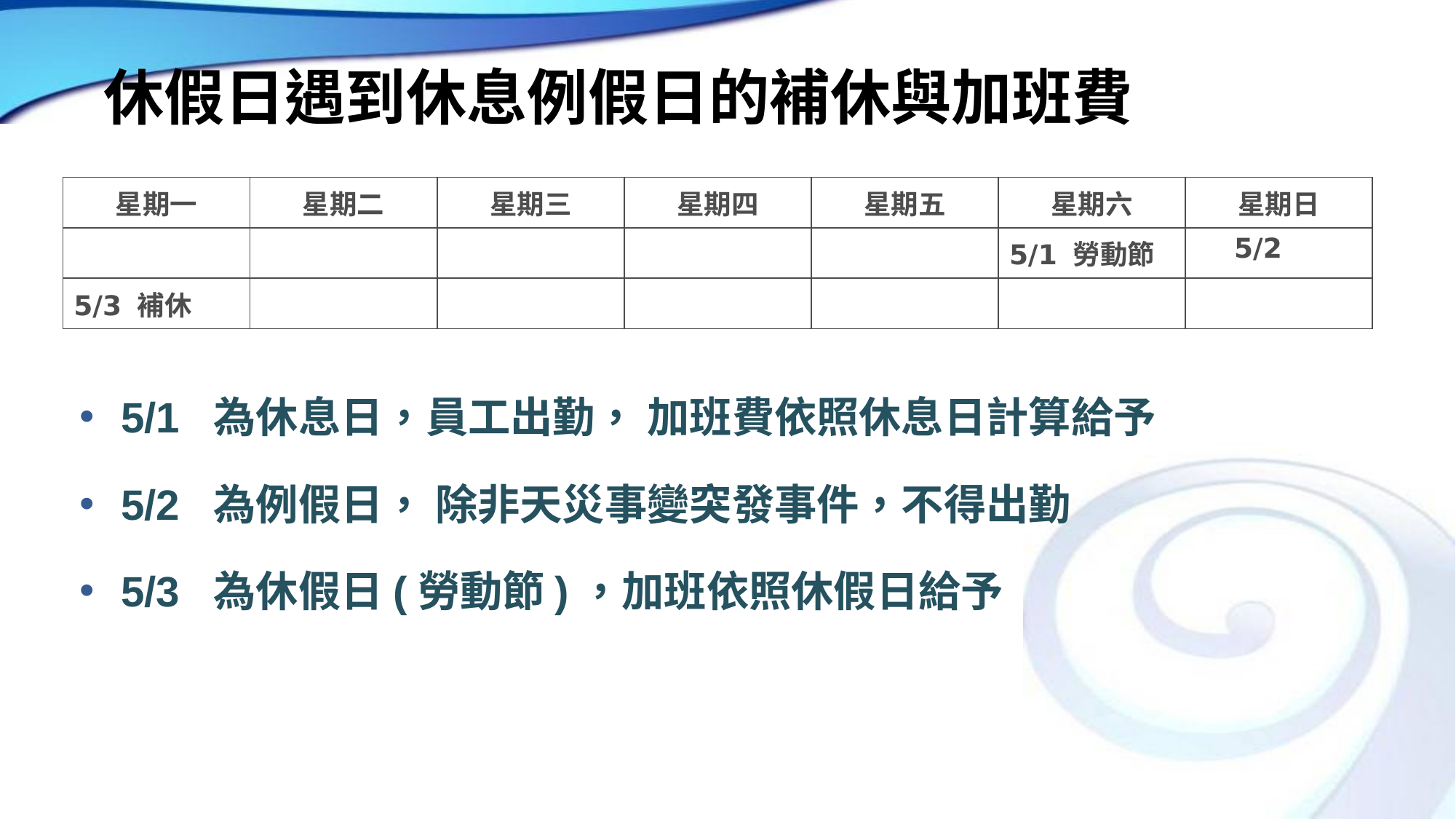

# 休假日遇到休息例假日的補休與加班費
| 星期一 | 星期二 | 星期三 | 星期四 | 星期五 | 星期六 | 星期日 |
| --- | --- | --- | --- | --- | --- | --- |
|  |  |  |  |  | 5/1 勞動節 | 5/2 |
| 5/3 補休 |  |  |  |  |  |  |
5/1  為休息日，員工出勤， 加班費依照休息日計算給予
5/2  為例假日， 除非天災事變突發事件，不得出勤
5/3  為休假日(勞動節)，加班依照休假日給予